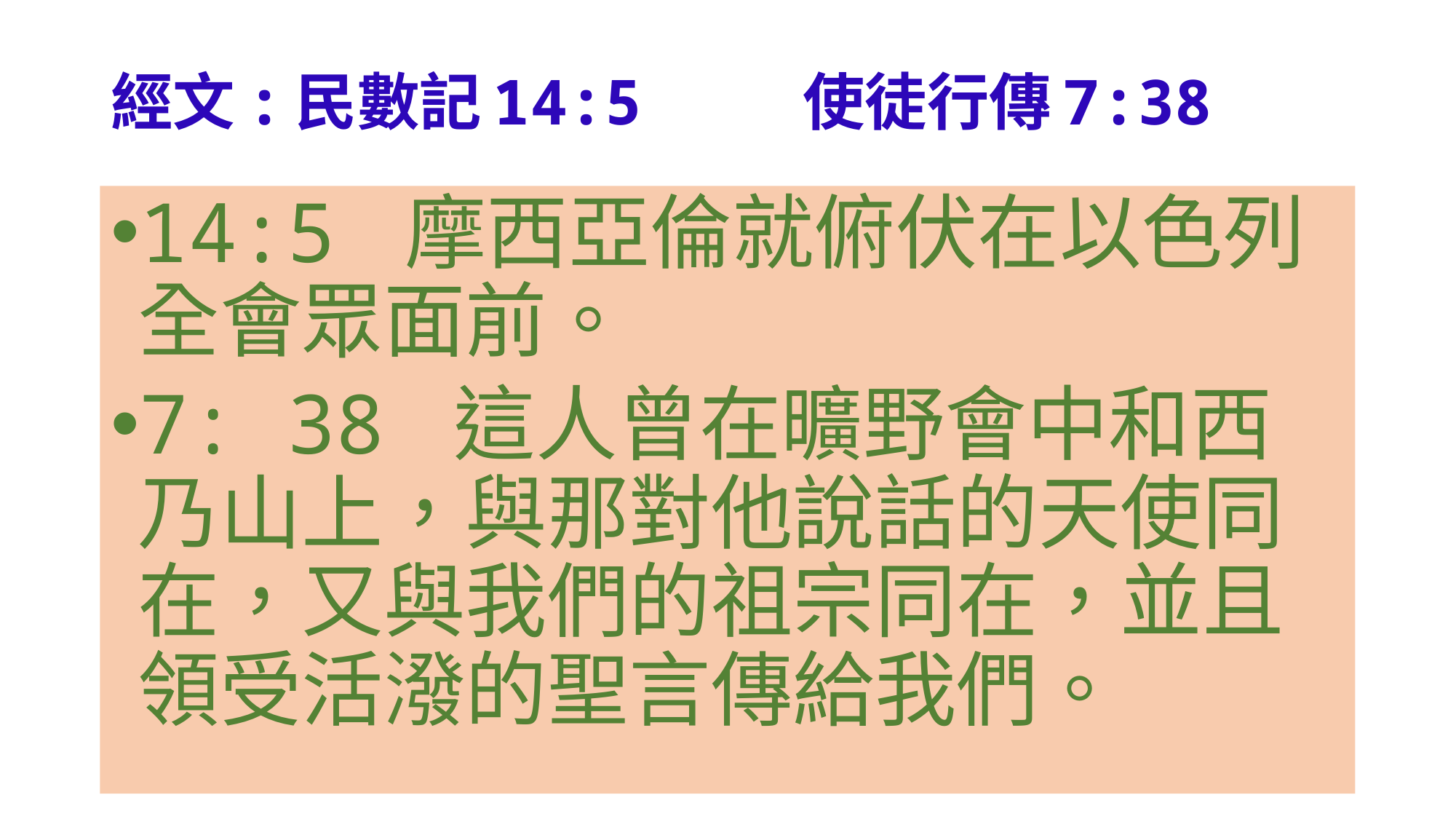

# 經文:民數記14:5    使徒行傳7:38
14:5 摩西亞倫就俯伏在以色列全會眾面前。
7: 38 這人曾在曠野會中和西乃山上，與那對他說話的天使同在，又與我們的祖宗同在，並且領受活潑的聖言傳給我們。